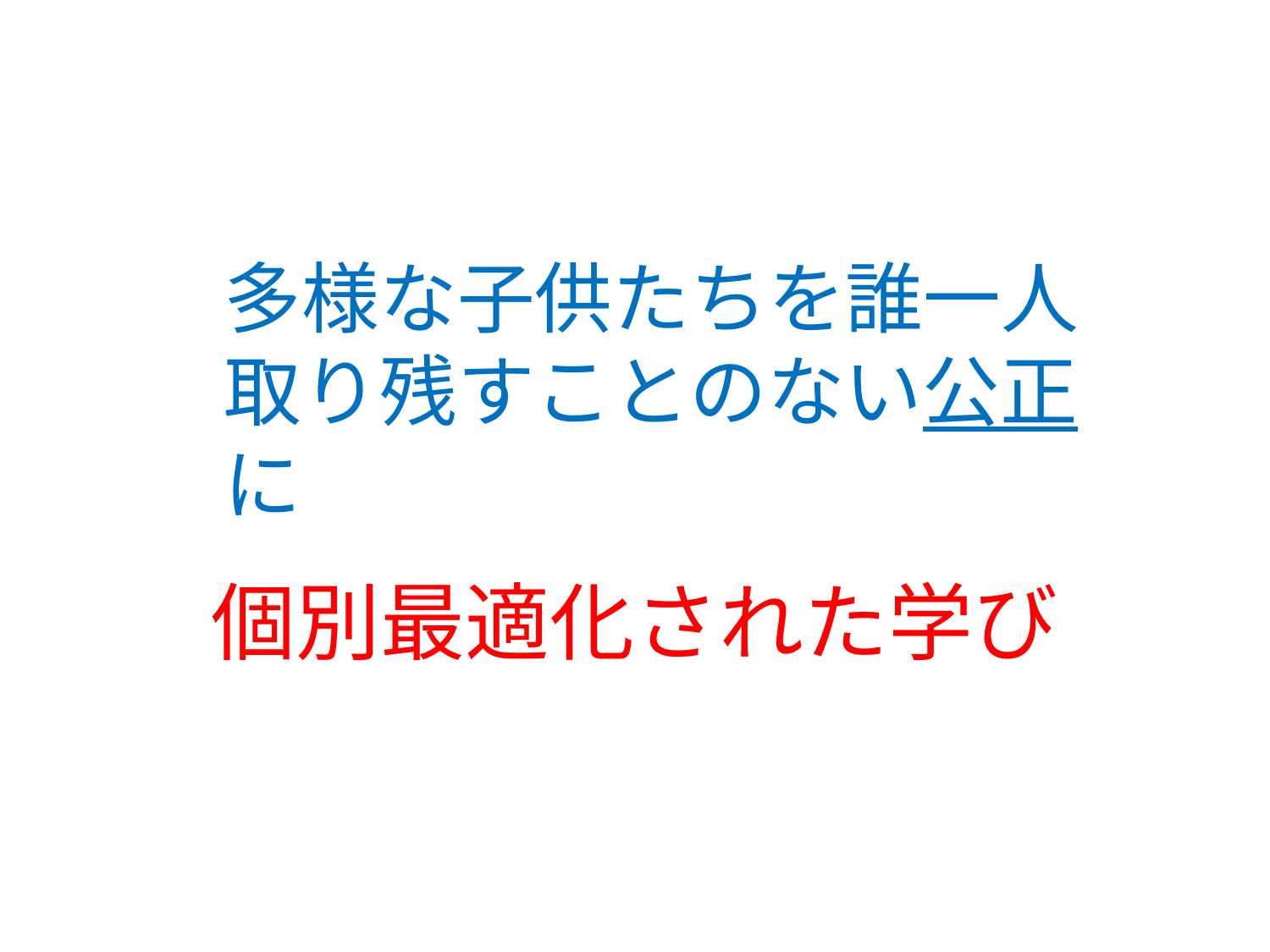

多様な子供たちを誰一人取り残すことのない公正に
個別最適化された学び